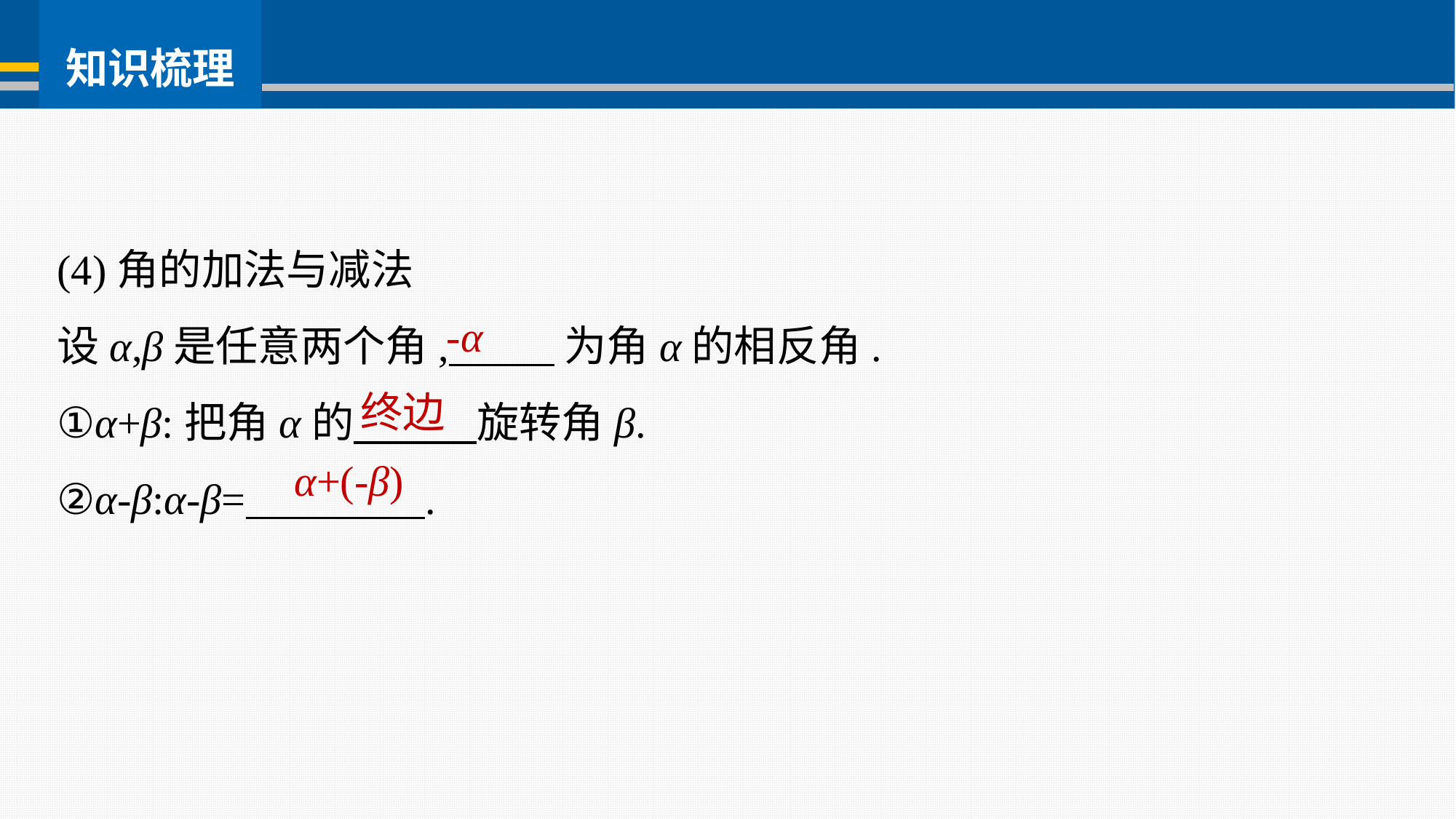

(4)角的加法与减法
设α,β是任意两个角,          为角α的相反角.
①α+β:把角α的             旋转角β.
②α-β:α-β=                 .
-α
终边
α+(-β)